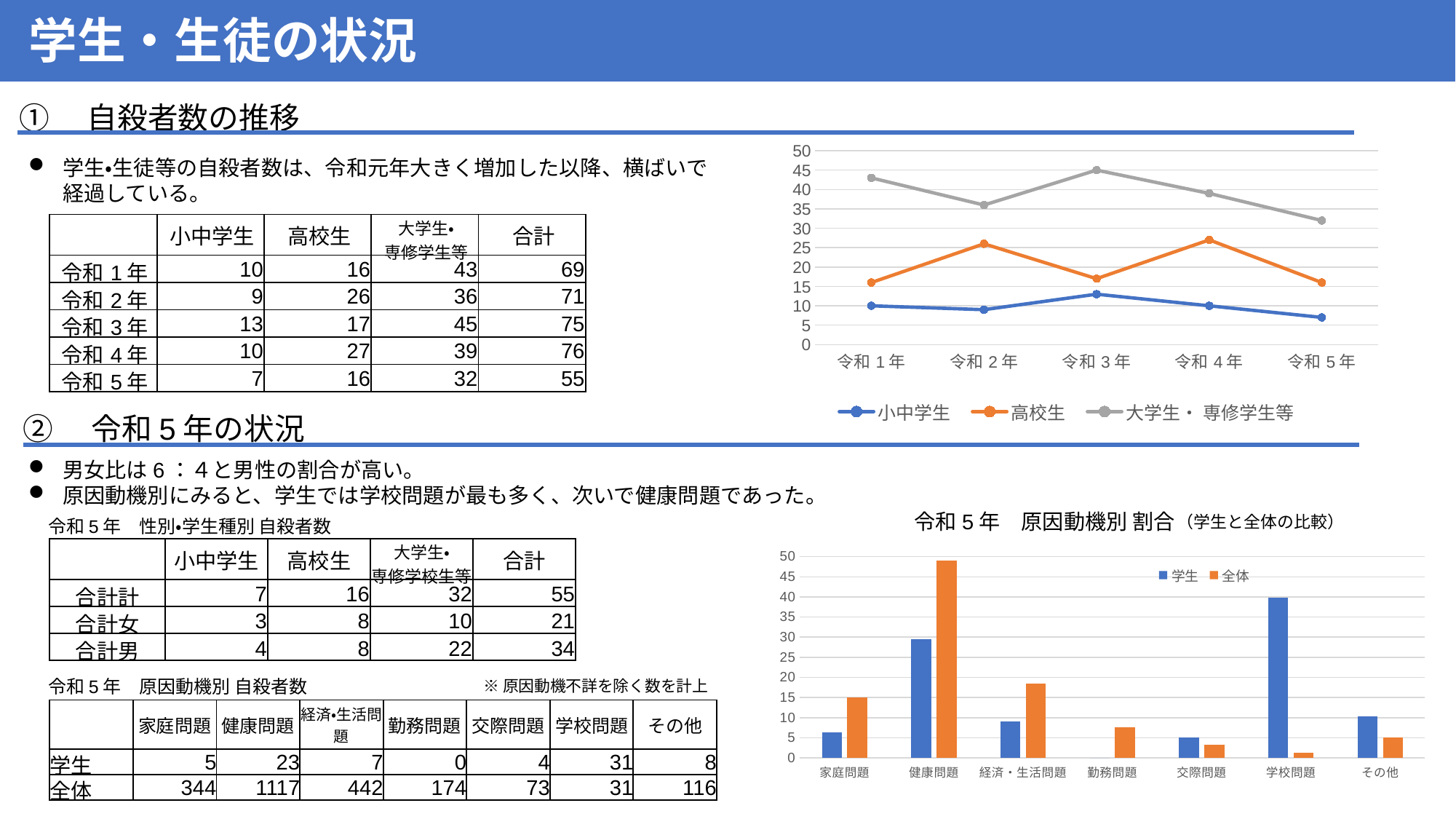

# 学生・生徒の状況
①　自殺者数の推移

### Chart

| Category | 小中学生 | 高校生 | 大学生・ |
|---|---|---|---|
| 令和1年 | 10.0 | 16.0 | 43.0 |
| 令和2年 | 9.0 | 26.0 | 36.0 |
| 令和3年 | 13.0 | 17.0 | 45.0 |
| 令和4年 | 10.0 | 27.0 | 39.0 |
| 令和5年 | 7.0 | 16.0 | 32.0 |
学生・生徒等の自殺者数は、令和元年大きく増加した以降、横ばいで経過している。
|  | 小中学生 | 高校生 | 大学生・ 専修学生等 | 合計 |
| --- | --- | --- | --- | --- |
| 令和1年 | 10 | 16 | 43 | 69 |
| 令和2年 | 9 | 26 | 36 | 71 |
| 令和3年 | 13 | 17 | 45 | 75 |
| 令和4年 | 10 | 27 | 39 | 76 |
| 令和5年 | 7 | 16 | 32 | 55 |
②　令和5年の状況
男女比は6：４と男性の割合が高い。
原因動機別にみると、学生では学校問題が最も多く、次いで健康問題であった。
令和5年　原因動機別 割合
（学生と全体の比較）
令和5年　性別・学生種別 自殺者数
|  | 小中学生 | 高校生 | 大学生・ 専修学校生等 | 合計 |
| --- | --- | --- | --- | --- |
| 合計計 | 7 | 16 | 32 | 55 |
| 合計女 | 3 | 8 | 10 | 21 |
| 合計男 | 4 | 8 | 22 | 34 |

### Chart

| Category | 学生 | 全体 |
|---|---|---|
| 家庭問題 | 6.41025641025641 | 15.10759771629337 |
| 健康問題 | 29.48717948717949 | 49.05577514273167 |
| 経済・生活問題 | 8.974358974358974 | 18.533157663592444 |
| 勤務問題 | 0.0 | 7.64163372859025 |
| 交際問題 | 5.128205128205128 | 3.2059727711901624 |
| 学校問題 | 39.743589743589745 | 1.3614404918752745 |
| その他 | 10.256410256410255 | 5.094422485726834 |
令和5年　原因動機別 自殺者数
※原因動機不詳を除く数を計上
|  | 家庭問題 | 健康問題 | 経済・生活問題 | 勤務問題 | 交際問題 | 学校問題 | その他 |
| --- | --- | --- | --- | --- | --- | --- | --- |
| 学生 | 5 | 23 | 7 | 0 | 4 | 31 | 8 |
| 全体 | 344 | 1117 | 442 | 174 | 73 | 31 | 116 |